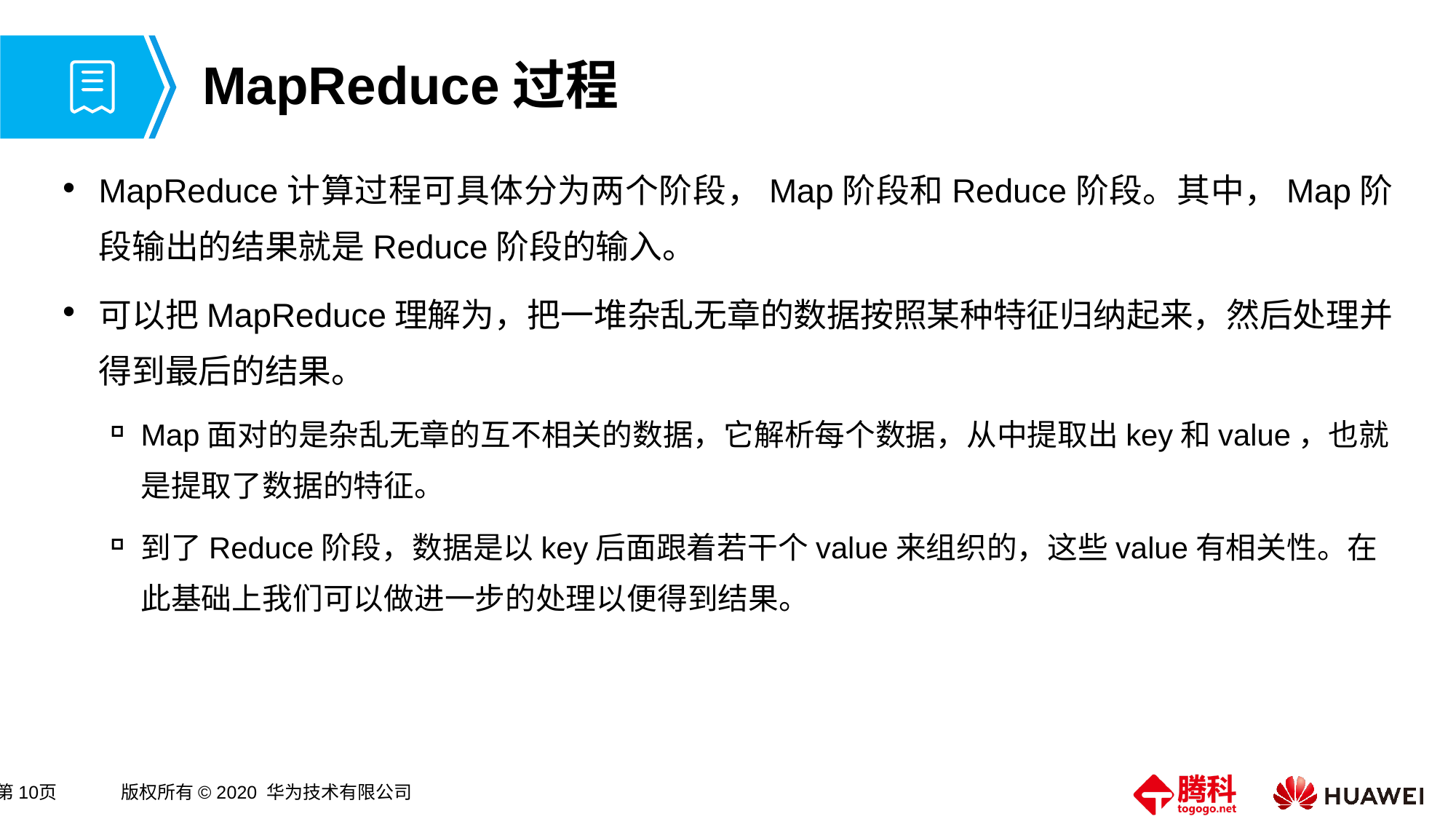

# MapReduce过程
MapReduce计算过程可具体分为两个阶段，Map阶段和Reduce阶段。其中，Map阶段输出的结果就是Reduce阶段的输入。
可以把MapReduce理解为，把一堆杂乱无章的数据按照某种特征归纳起来，然后处理并得到最后的结果。
Map面对的是杂乱无章的互不相关的数据，它解析每个数据，从中提取出key和value，也就是提取了数据的特征。
到了Reduce阶段，数据是以key后面跟着若干个value来组织的，这些value有相关性。在此基础上我们可以做进一步的处理以便得到结果。